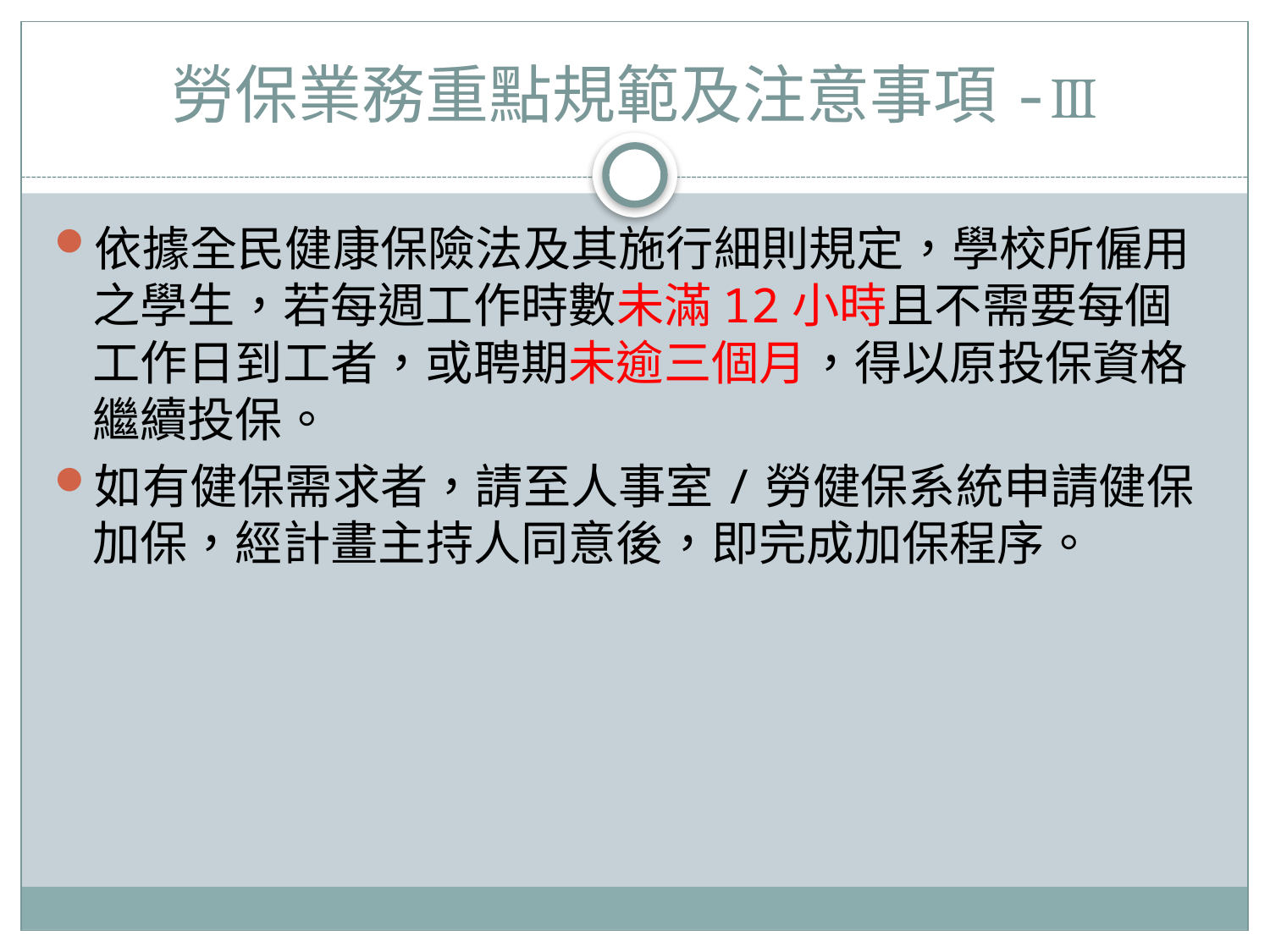

# 勞保業務重點規範及注意事項-Ⅲ
依據全民健康保險法及其施行細則規定，學校所僱用之學生，若每週工作時數未滿12小時且不需要每個工作日到工者，或聘期未逾三個月，得以原投保資格繼續投保。
如有健保需求者，請至人事室/勞健保系統申請健保加保，經計畫主持人同意後，即完成加保程序。